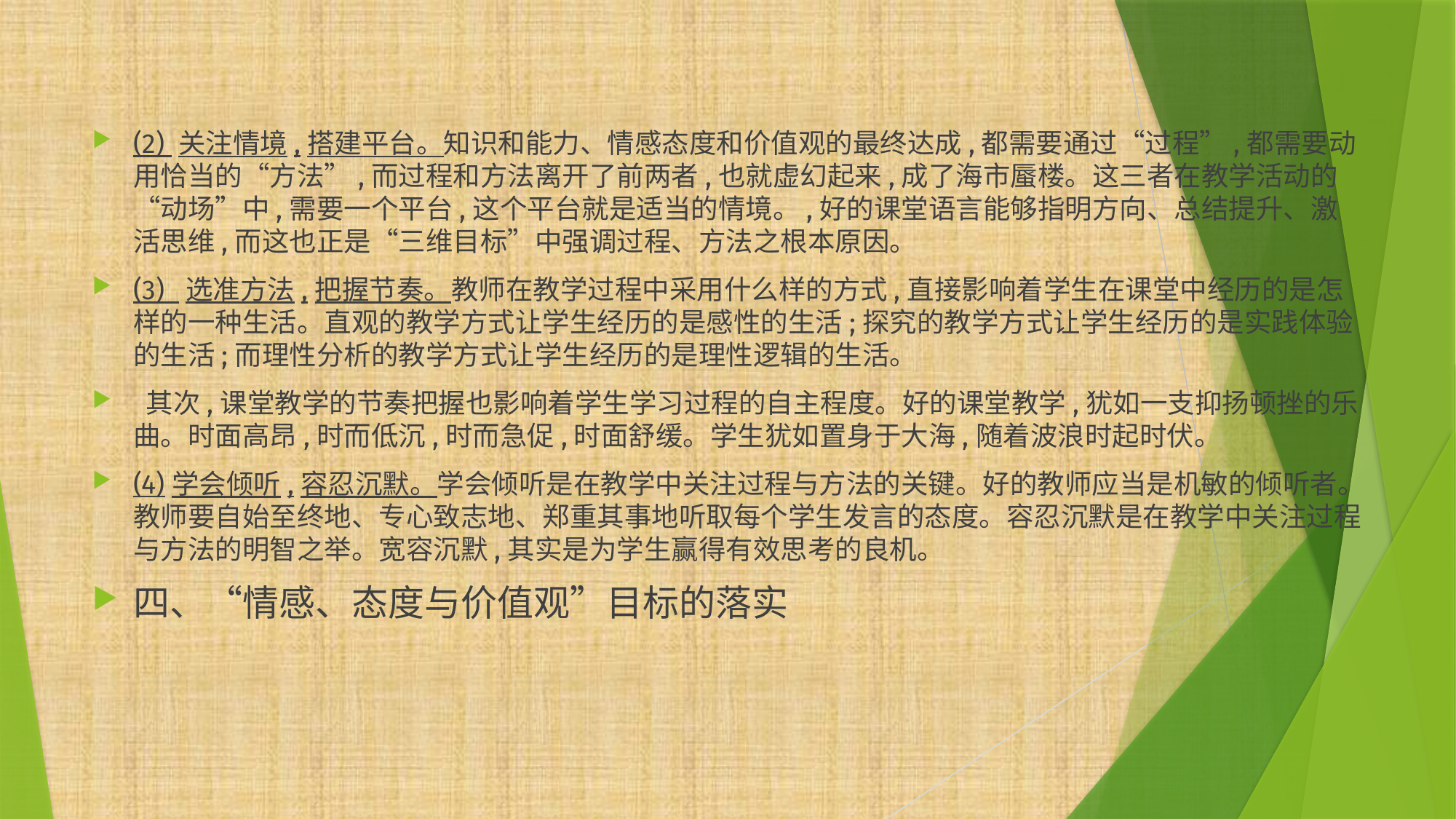

(2) 关注情境,搭建平台。知识和能力、情感态度和价值观的最终达成,都需要通过“过程”,都需要动用恰当的“方法”,而过程和方法离开了前两者,也就虚幻起来,成了海市蜃楼。这三者在教学活动的“动场”中,需要一个平台,这个平台就是适当的情境。,好的课堂语言能够指明方向、总结提升、激活思维,而这也正是“三维目标”中强调过程、方法之根本原因。
(3)  选准方法,把握节奏。教师在教学过程中采用什么样的方式,直接影响着学生在课堂中经历的是怎样的一种生活。直观的教学方式让学生经历的是感性的生活;探究的教学方式让学生经历的是实践体验的生活;而理性分析的教学方式让学生经历的是理性逻辑的生活。
 其次,课堂教学的节奏把握也影响着学生学习过程的自主程度。好的课堂教学,犹如一支抑扬顿挫的乐曲。时面高昂,时而低沉,时而急促,时面舒缓。学生犹如置身于大海,随着波浪时起时伏。
(4)学会倾听,容忍沉默。学会倾听是在教学中关注过程与方法的关键。好的教师应当是机敏的倾听者。教师要自始至终地、专心致志地、郑重其事地听取每个学生发言的态度。容忍沉默是在教学中关注过程与方法的明智之举。宽容沉默,其实是为学生赢得有效思考的良机。
四、“情感、态度与价值观”目标的落实